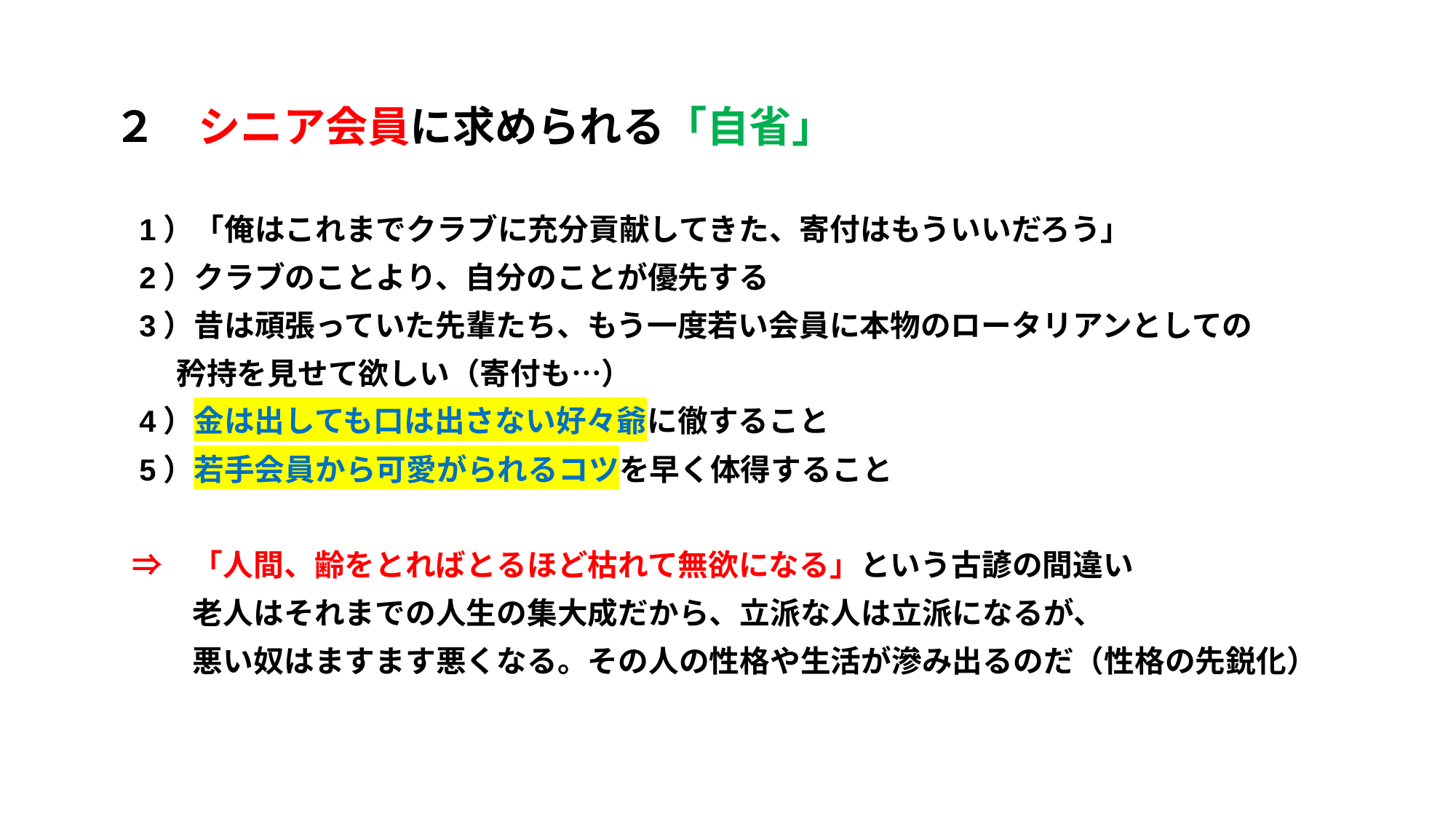

２　シニア会員に求められる「自省」

　　1）「俺はこれまでクラブに充分貢献してきた、寄付はもういいだろう」
　　2）クラブのことより、自分のことが優先する
　　3）昔は頑張っていた先輩たち、もう一度若い会員に本物のロータリアンとしての
　　　  矜持を見せて欲しい（寄付も…）
　　4）金は出しても口は出さない好々爺に徹すること
　　5）若手会員から可愛がられるコツを早く体得すること

　　⇒　「人間、齢をとればとるほど枯れて無欲になる」という古諺の間違い
　　　　老人はそれまでの人生の集大成だから、立派な人は立派になるが、
　　　　悪い奴はますます悪くなる。その人の性格や生活が滲み出るのだ（性格の先鋭化）